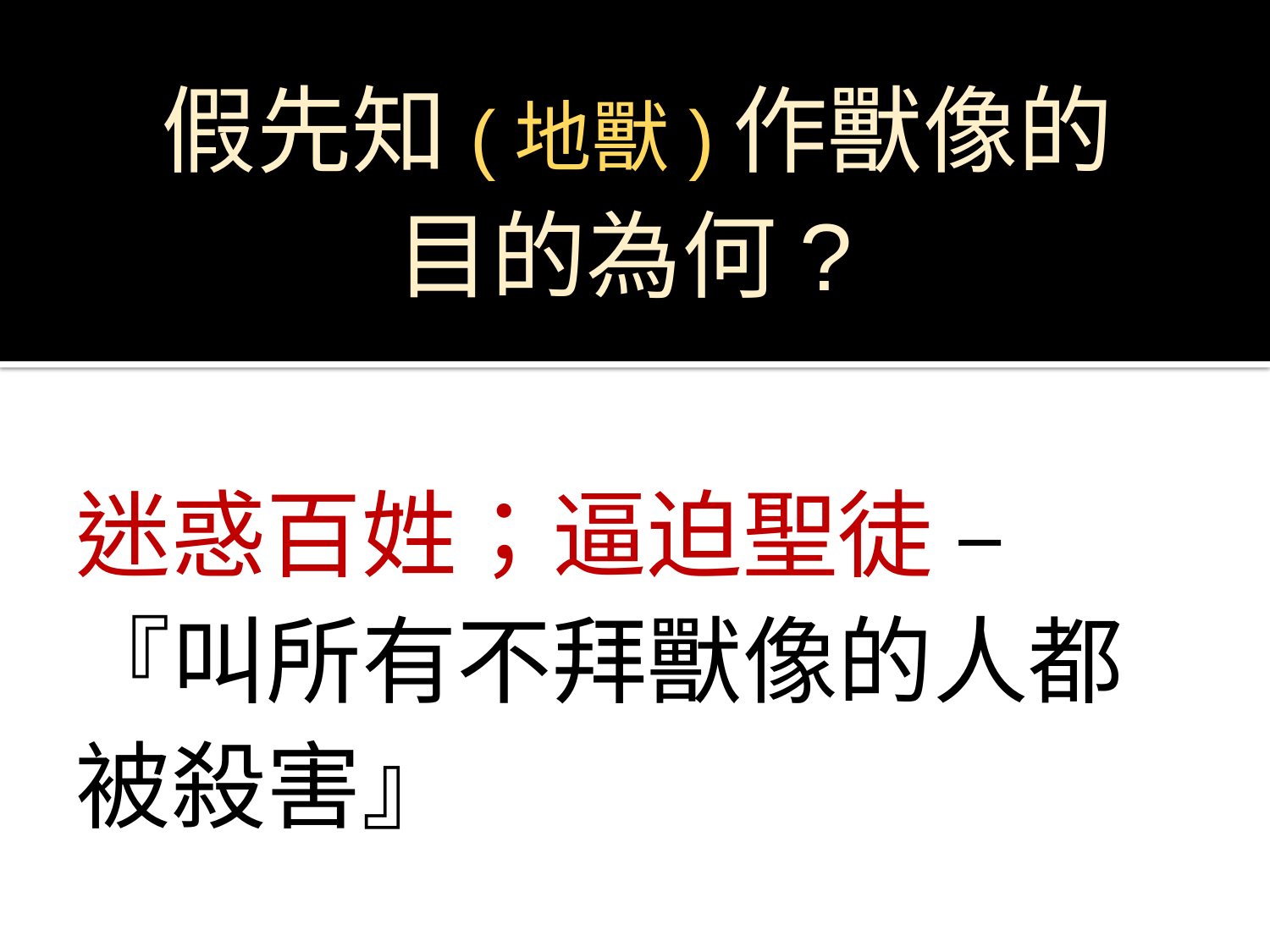

# 假先知(地獸)作獸像的目的為何?
迷惑百姓；逼迫聖徒 – 『叫所有不拜獸像的人都被殺害』